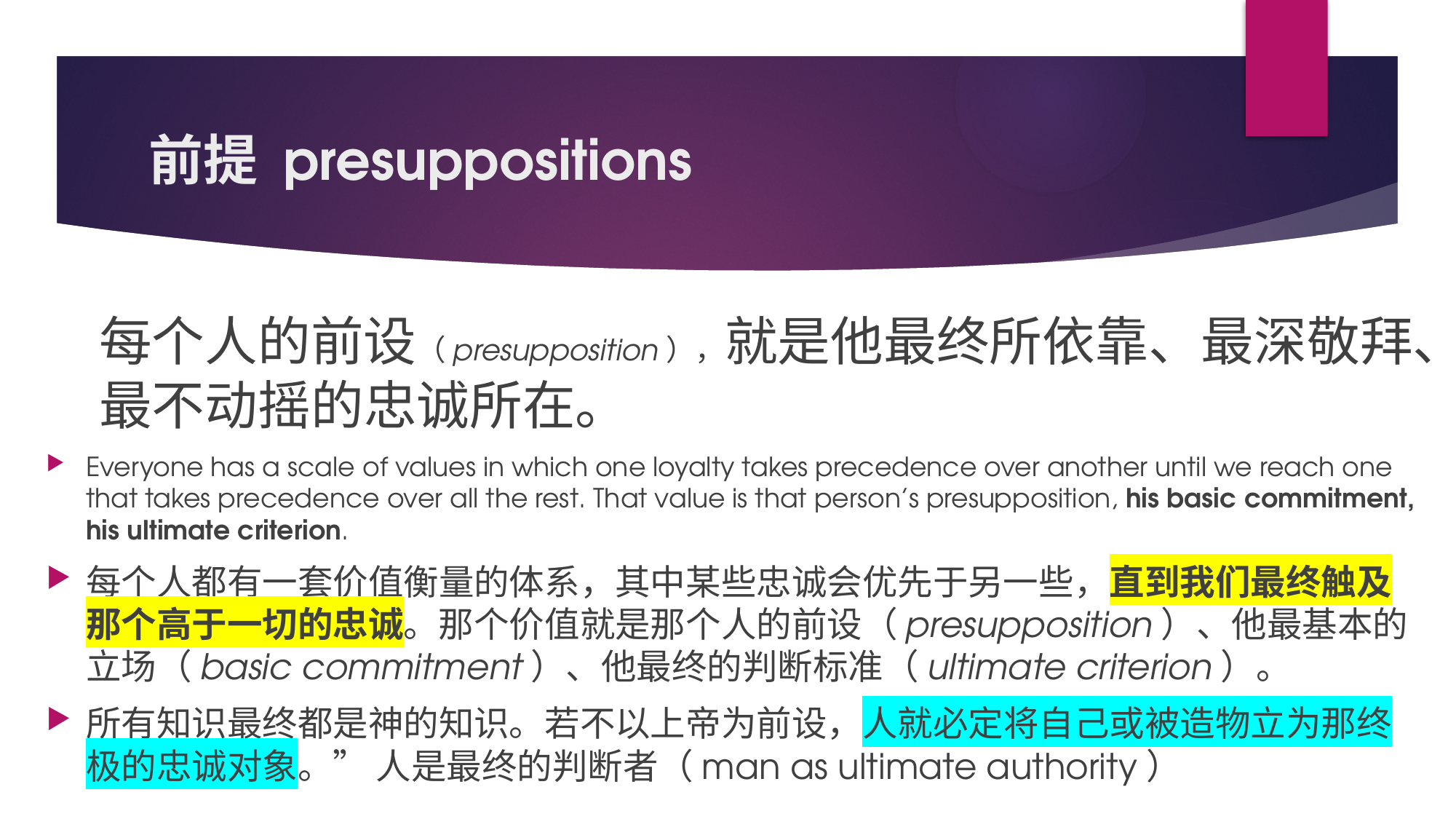

# 前提 presuppositions
每个人的前设（presupposition），就是他最终所依靠、最深敬拜、最不动摇的忠诚所在。
Everyone has a scale of values in which one loyalty takes precedence over another until we reach one that takes precedence over all the rest. That value is that person’s presupposition, his basic commitment, his ultimate criterion.
每个人都有一套价值衡量的体系，其中某些忠诚会优先于另一些，直到我们最终触及那个高于一切的忠诚。那个价值就是那个人的前设（presupposition）、他最基本的立场（basic commitment）、他最终的判断标准（ultimate criterion）。
所有知识最终都是神的知识。若不以上帝为前设，人就必定将自己或被造物立为那终极的忠诚对象。” 人是最终的判断者（man as ultimate authority）